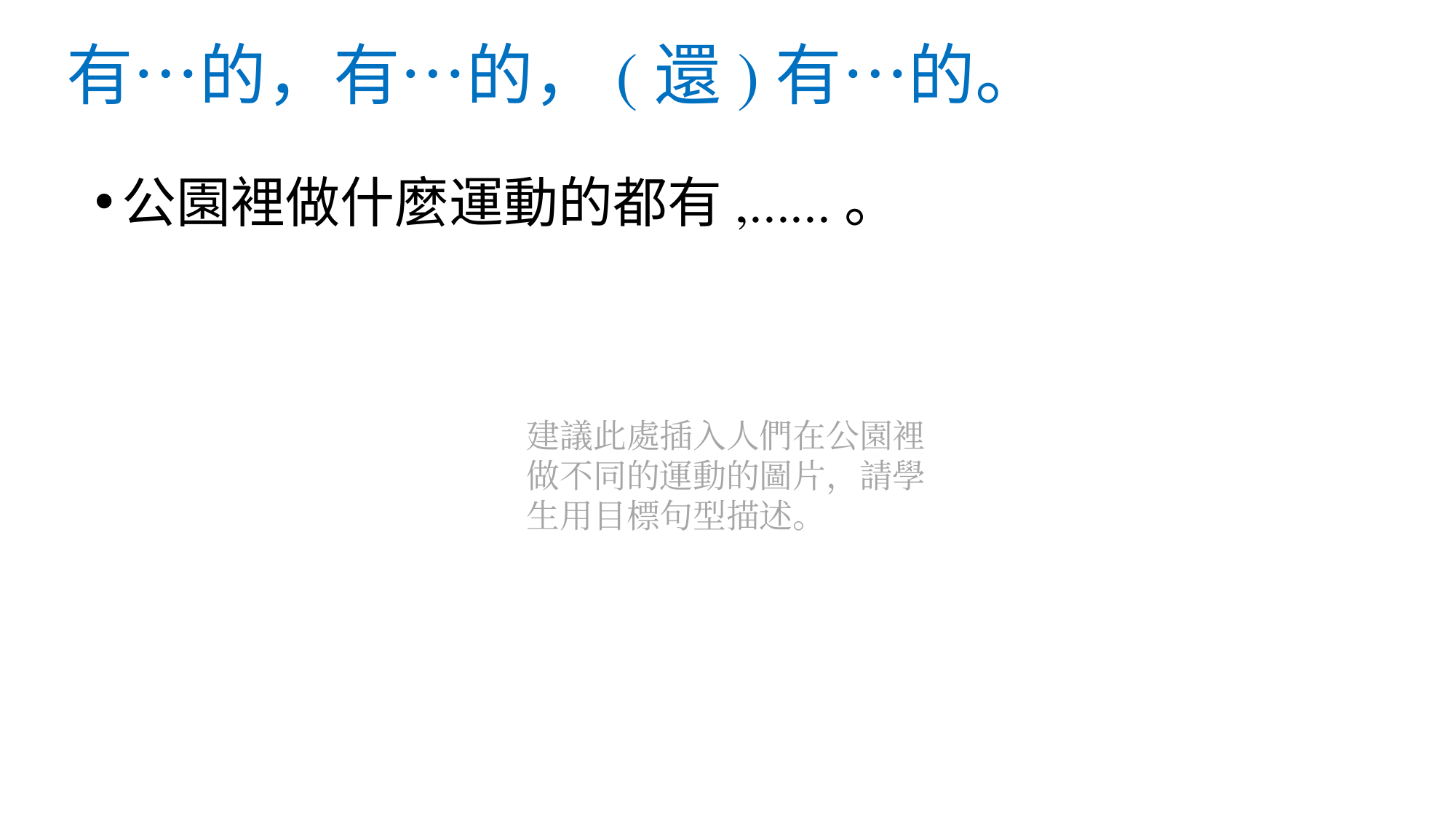

# 有…的，有…的，(還)有…的。
公園裡做什麼運動的都有,......。
建議此處插入人們在公園裡做不同的運動的圖片，請學生用目標句型描述。